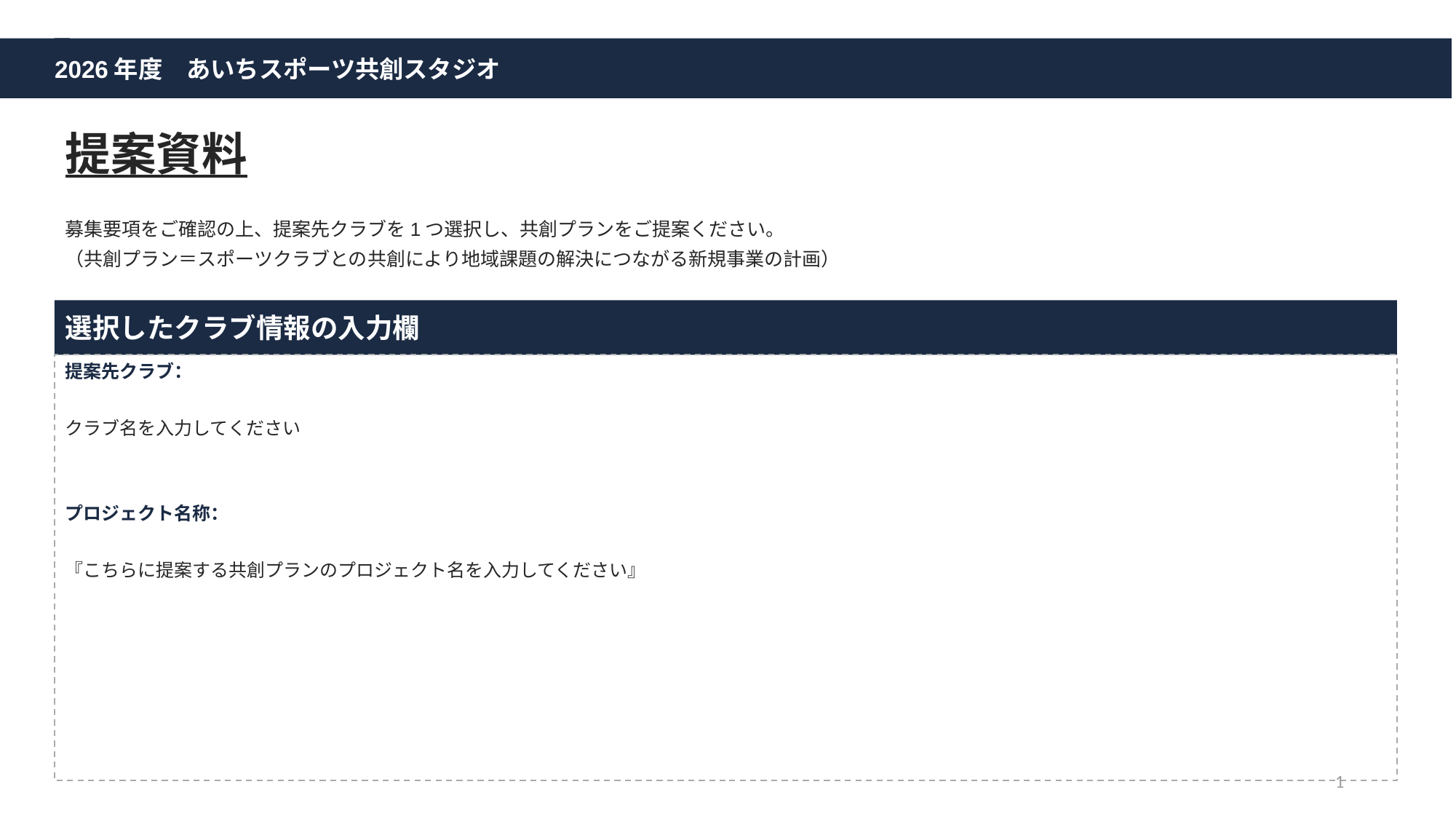

2026年度　あいちスポーツ共創スタジオ
提案資料
募集要項をご確認の上、提案先クラブを1つ選択し、共創プランをご提案ください。
（共創プラン＝スポーツクラブとの共創により地域課題の解決につながる新規事業の計画）
選択したクラブ情報の入力欄
提案先クラブ：

クラブ名を入力してください

プロジェクト名称：

『こちらに提案する共創プランのプロジェクト名を入力してください』
1